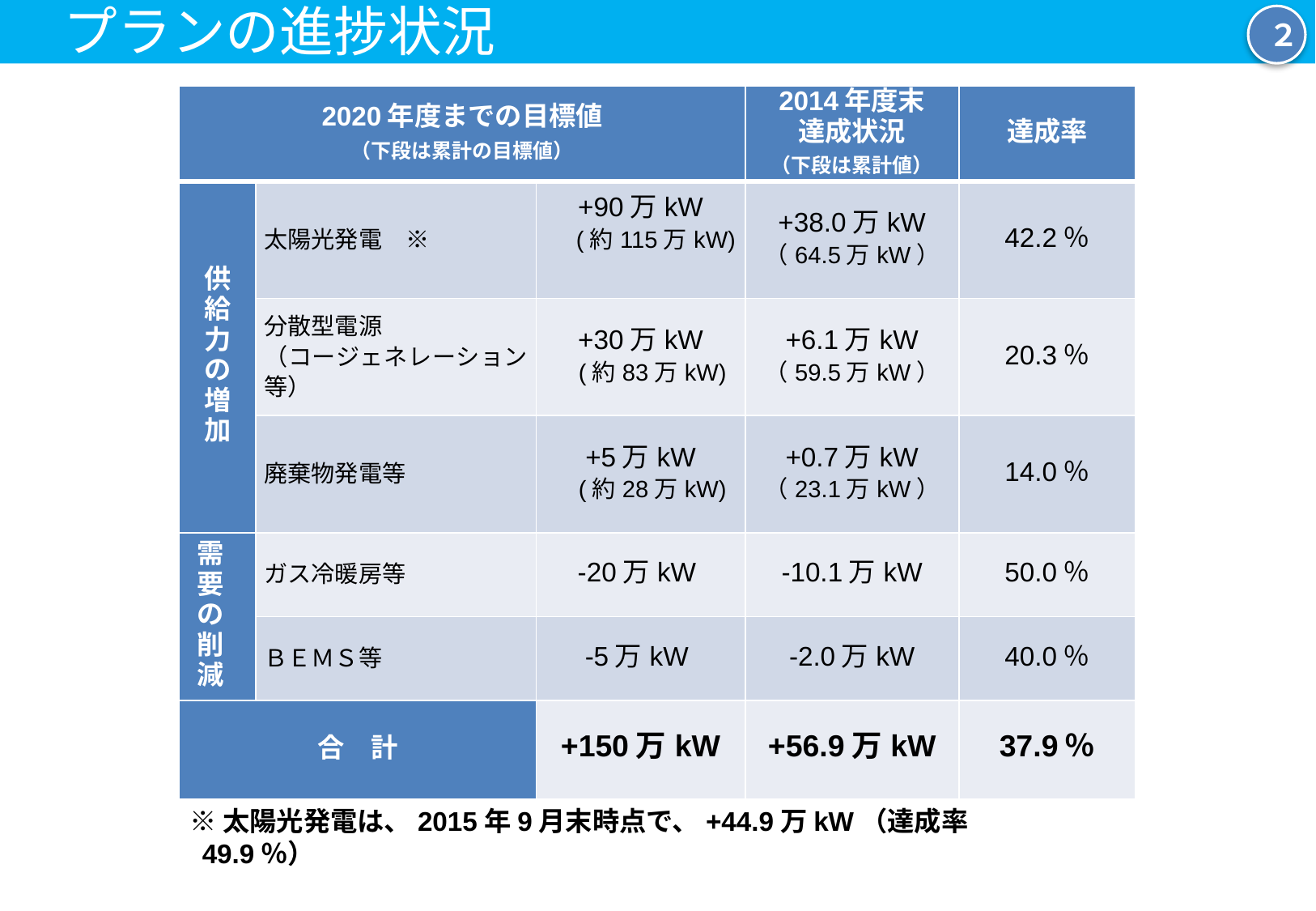

プランの進捗状況
２
| 2020年度までの目標値 （下段は累計の目標値） |  |  | 2014年度末 達成状況 （下段は累計値） | 達成率 |
| --- | --- | --- | --- | --- |
| 供給力の増加 | 太陽光発電　※ | +90万kW 　(約115万kW) | +38.0万kW （64.5万kW） | 42.2％ |
|  | 分散型電源 （コージェネレーション等） | +30万kW 　(約83万kW) | +6.1万kW （59.5万kW） | 20.3％ |
|  | 廃棄物発電等 | +5万kW 　(約28万kW) | +0.7万kW （23.1万kW） | 14.0％ |
| 需要の削減 | ガス冷暖房等 | -20万kW | -10.1万kW | 50.0％ |
|  | ＢＥＭＳ等 | -5万kW | -2.0万kW | 40.0％ |
| 合　計 |  | +150万kW | +56.9万kW | 37.9％ |

※太陽光発電は、2015年9月末時点で、+44.9万kW（達成率　49.9％）